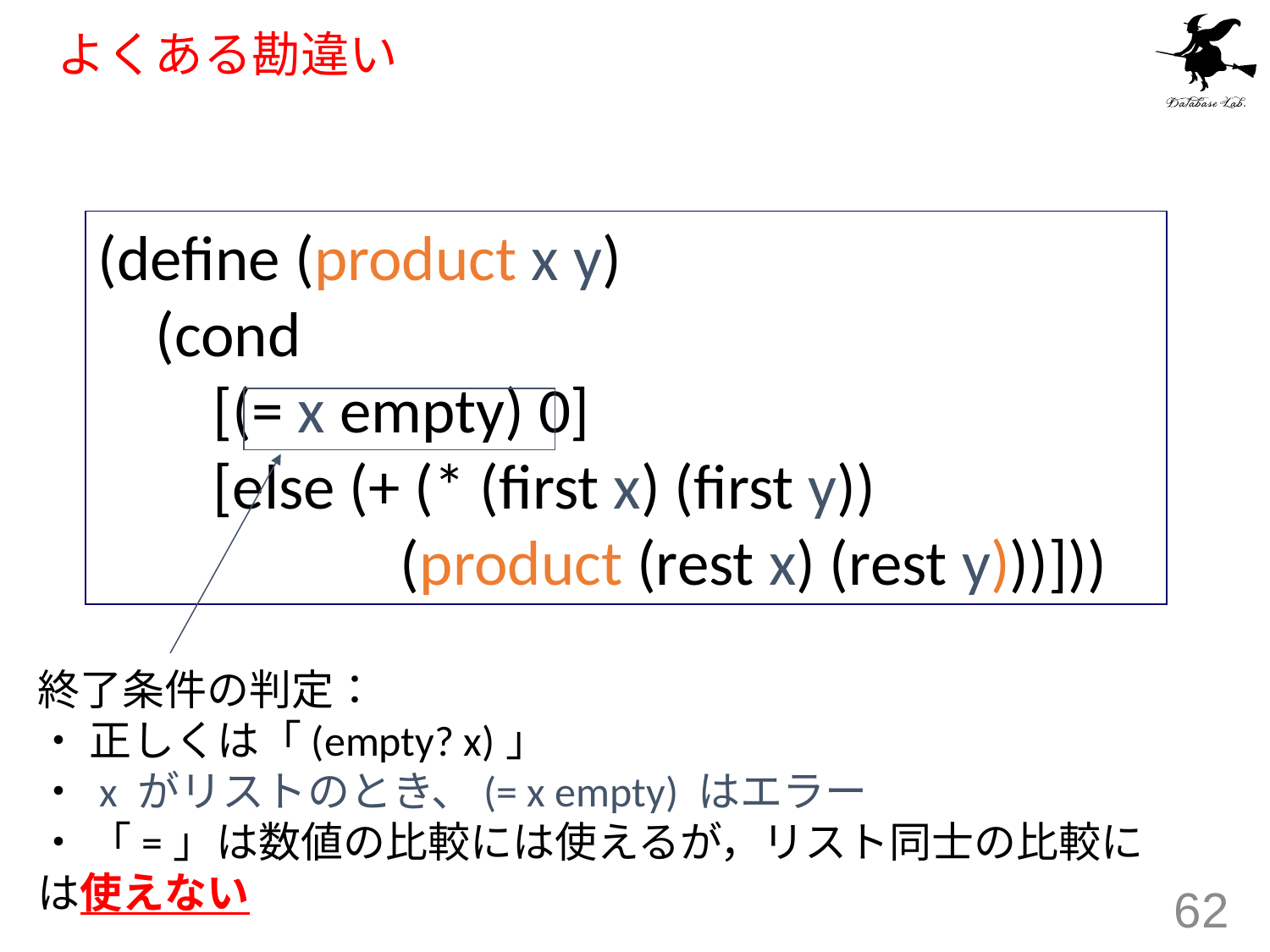

# よくある勘違い

(define (product x y)
    (cond
        [(= x empty) 0]
        [else (+ (* (first x) (first y))
                     (product (rest x) (rest y)))]))

終了条件の判定：
・ 正しくは「(empty? x)」
・ x がリストのとき、(= x empty) はエラー
・ 「=」は数値の比較には使えるが，リスト同士の比較には使えない

62